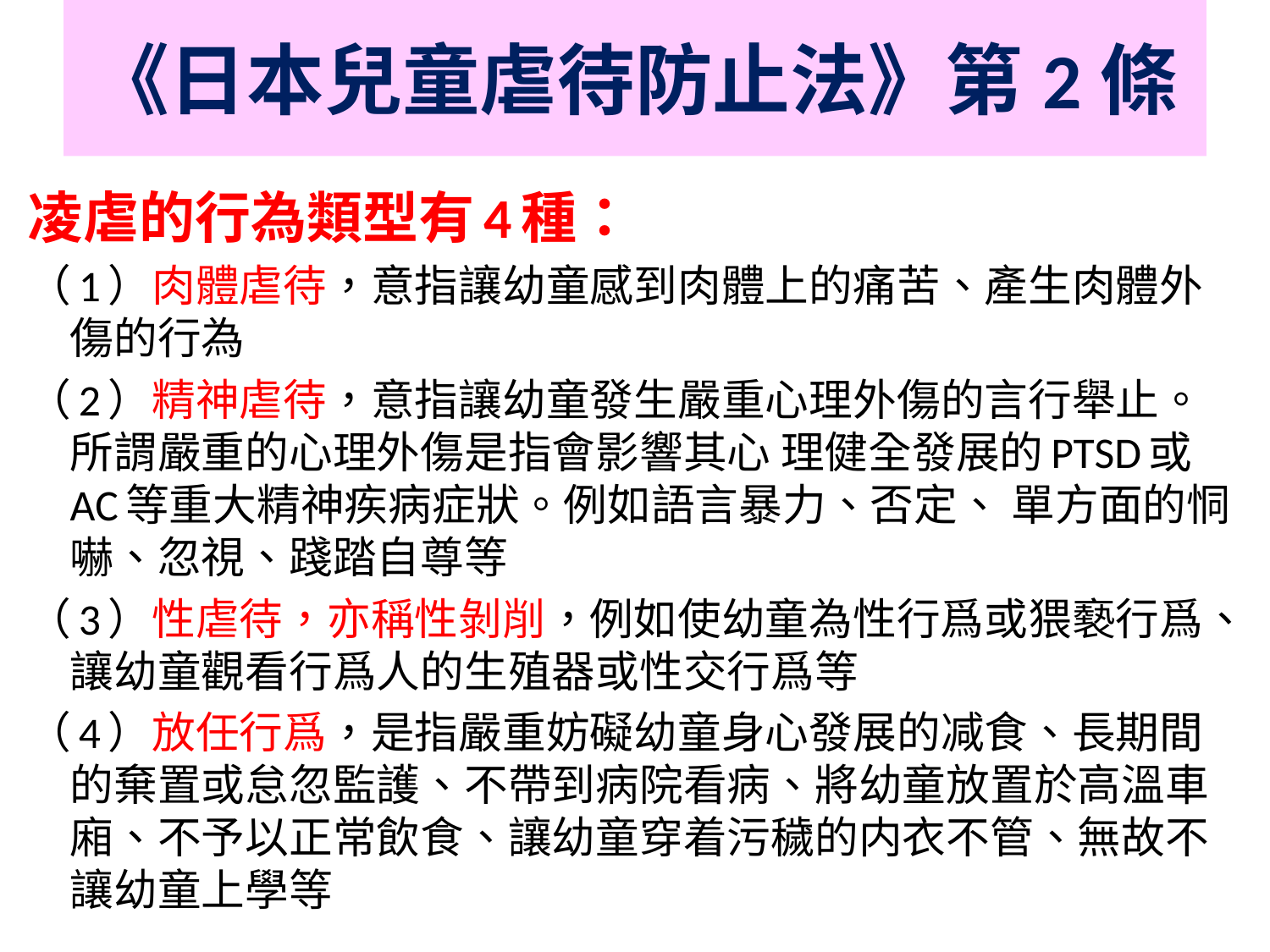

# 《日本兒童虐待防止法》第2條
凌虐的行為類型有4種：
（1）肉體虐待，意指讓幼童感到肉體上的痛苦、產生肉體外傷的行為
（2）精神虐待，意指讓幼童發生嚴重心理外傷的言行舉止。所謂嚴重的心理外傷是指會影響其心 理健全發展的PTSD或AC等重大精神疾病症狀。例如語言暴力、否定、 單方面的恫嚇、忽視、踐踏自尊等
（3）性虐待，亦稱性剝削，例如使幼童為性行爲或猥褻行爲、讓幼童觀看行爲人的生殖器或性交行爲等
（4）放任行爲，是指嚴重妨礙幼童身心發展的减食、長期間的棄置或怠忽監護、不帶到病院看病、將幼童放置於高溫車廂、不予以正常飲食、讓幼童穿着污穢的内衣不管、無故不讓幼童上學等